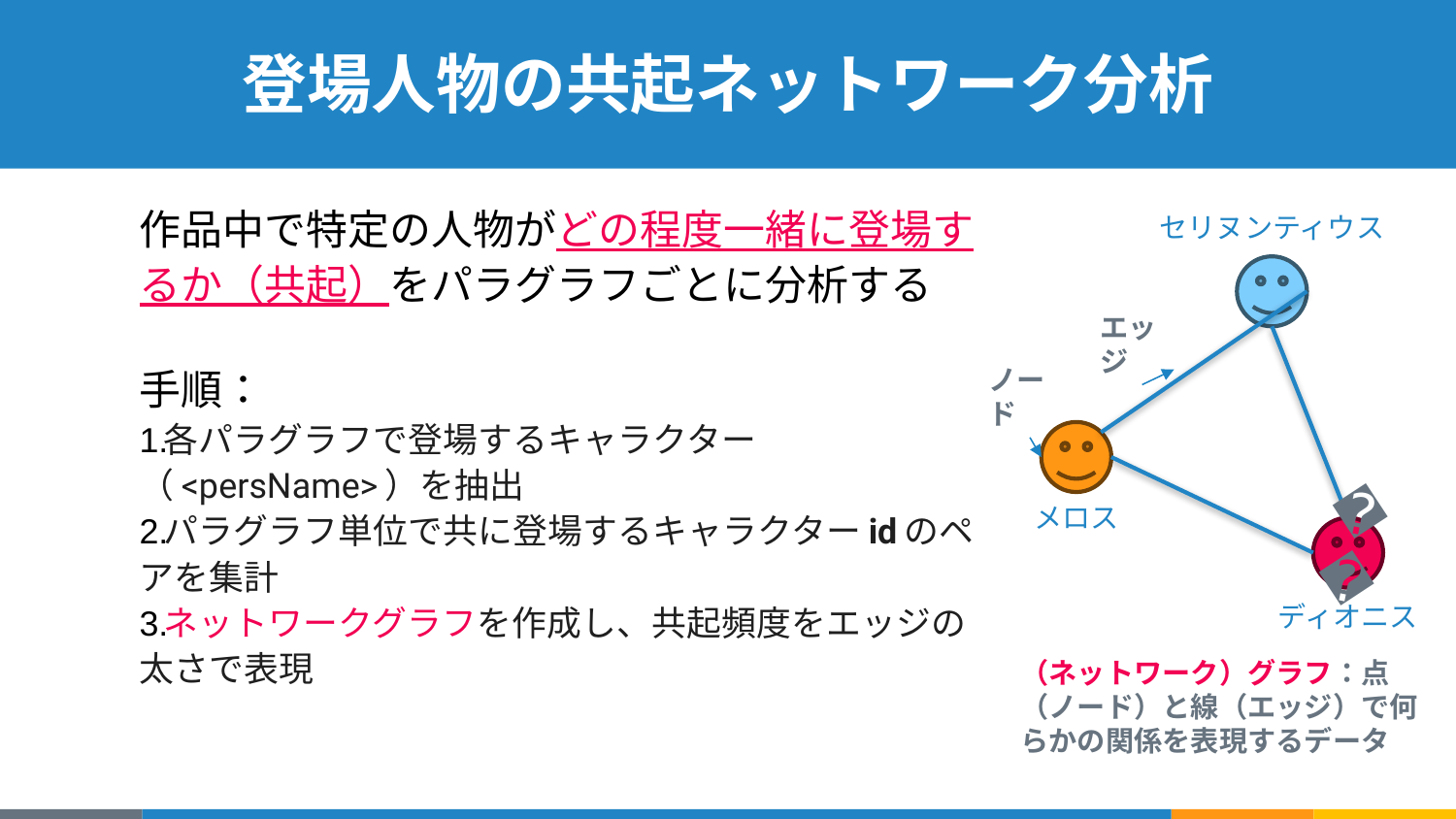

# 登場人物の共起ネットワーク分析
作品中で特定の人物がどの程度一緒に登場するか（共起）をパラグラフごとに分析する
手順：
各パラグラフで登場するキャラクター（<persName>）を抽出
パラグラフ単位で共に登場するキャラクターidのペアを集計
ネットワークグラフを作成し、共起頻度をエッジの太さで表現

セリヌンティウス

エッジ
ノード

👑
メロス

ディオニス
（ネットワーク）グラフ：点（ノード）と線（エッジ）で何らかの関係を表現するデータ